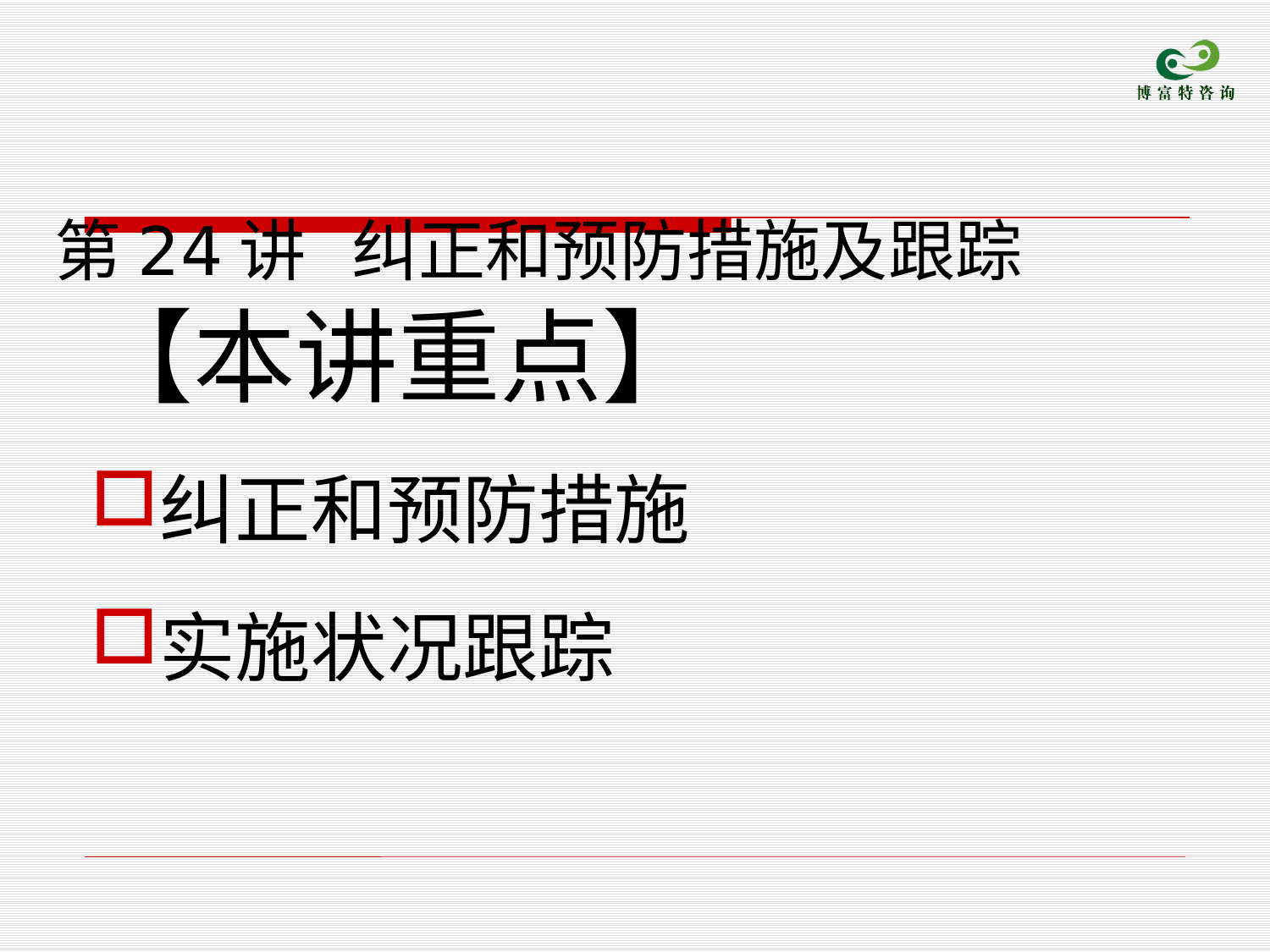

# 第24讲   纠正和预防措施及跟踪
【本讲重点】
纠正和预防措施
实施状况跟踪
768